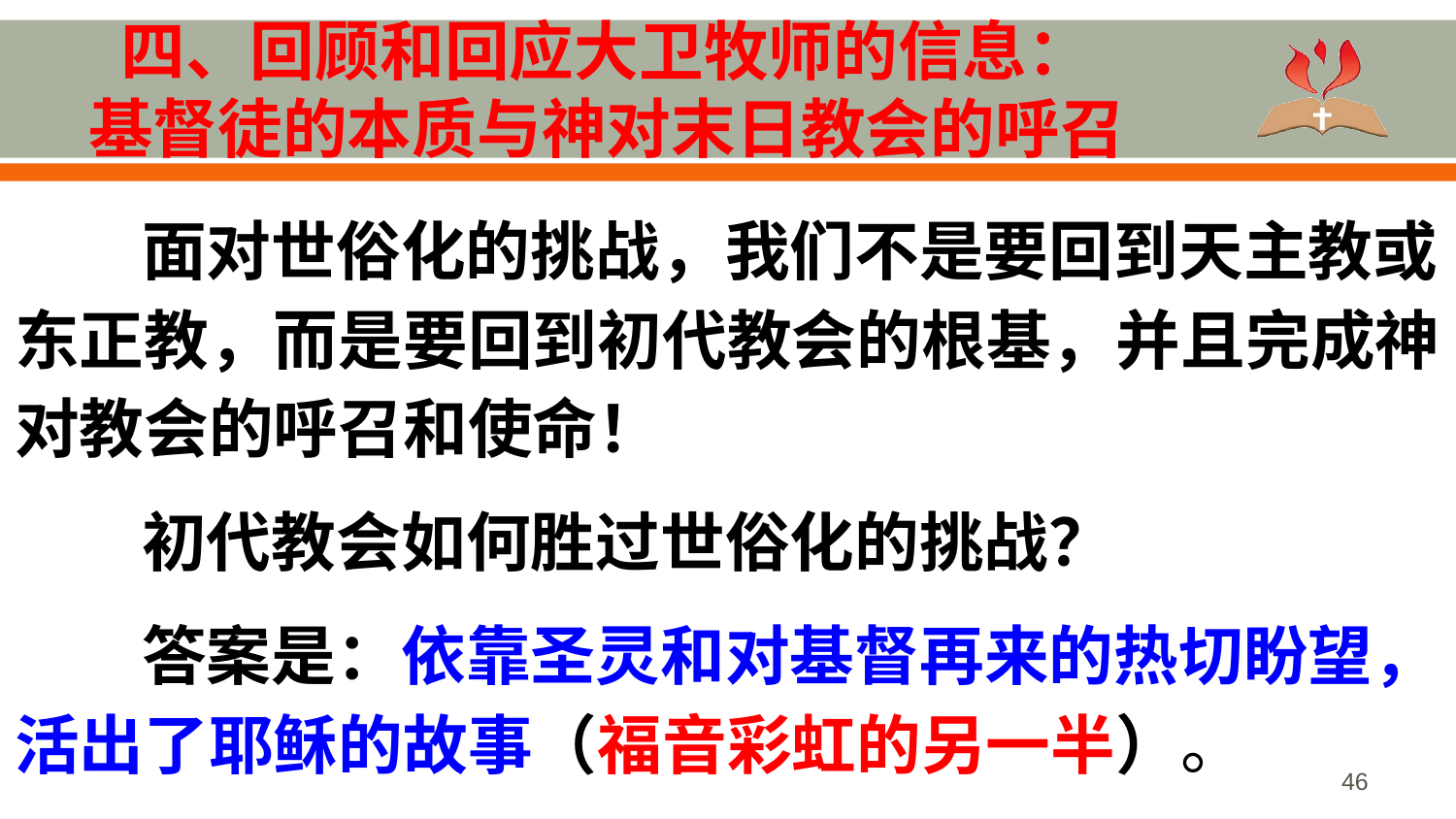

# 四、回顾和回应大卫牧师的信息： 基督徒的本质与神对末日教会的呼召
面对世俗化的挑战，我们不是要回到天主教或东正教，而是要回到初代教会的根基，并且完成神对教会的呼召和使命！
初代教会如何胜过世俗化的挑战？
答案是：依靠圣灵和对基督再来的热切盼望，活出了耶稣的故事（福音彩虹的另一半）。

46